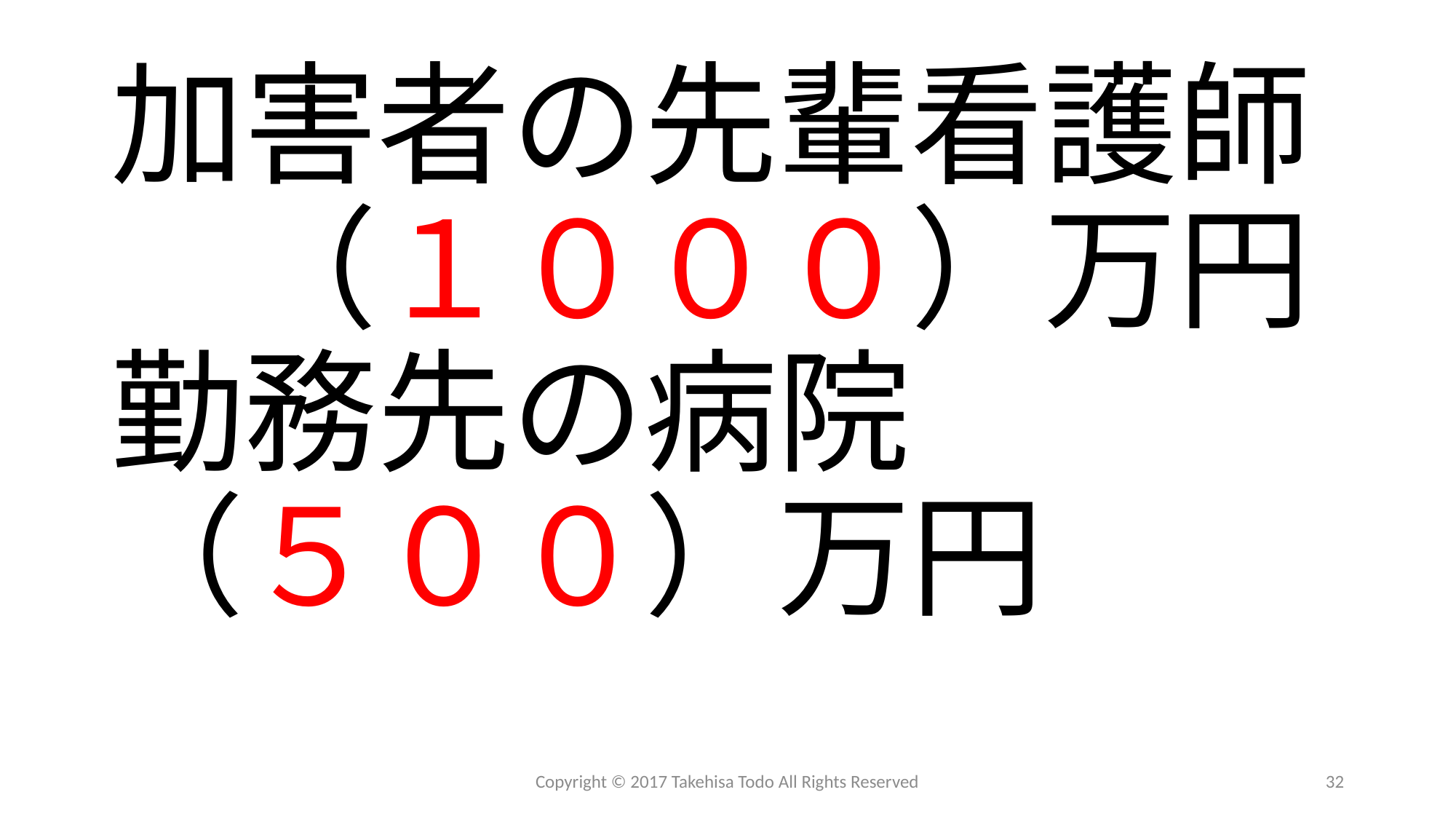

# 加害者の先輩看護師 　（１０００）万円 勤務先の病院 （５００）万円
Copyright © 2017 Takehisa Todo All Rights Reserved
32